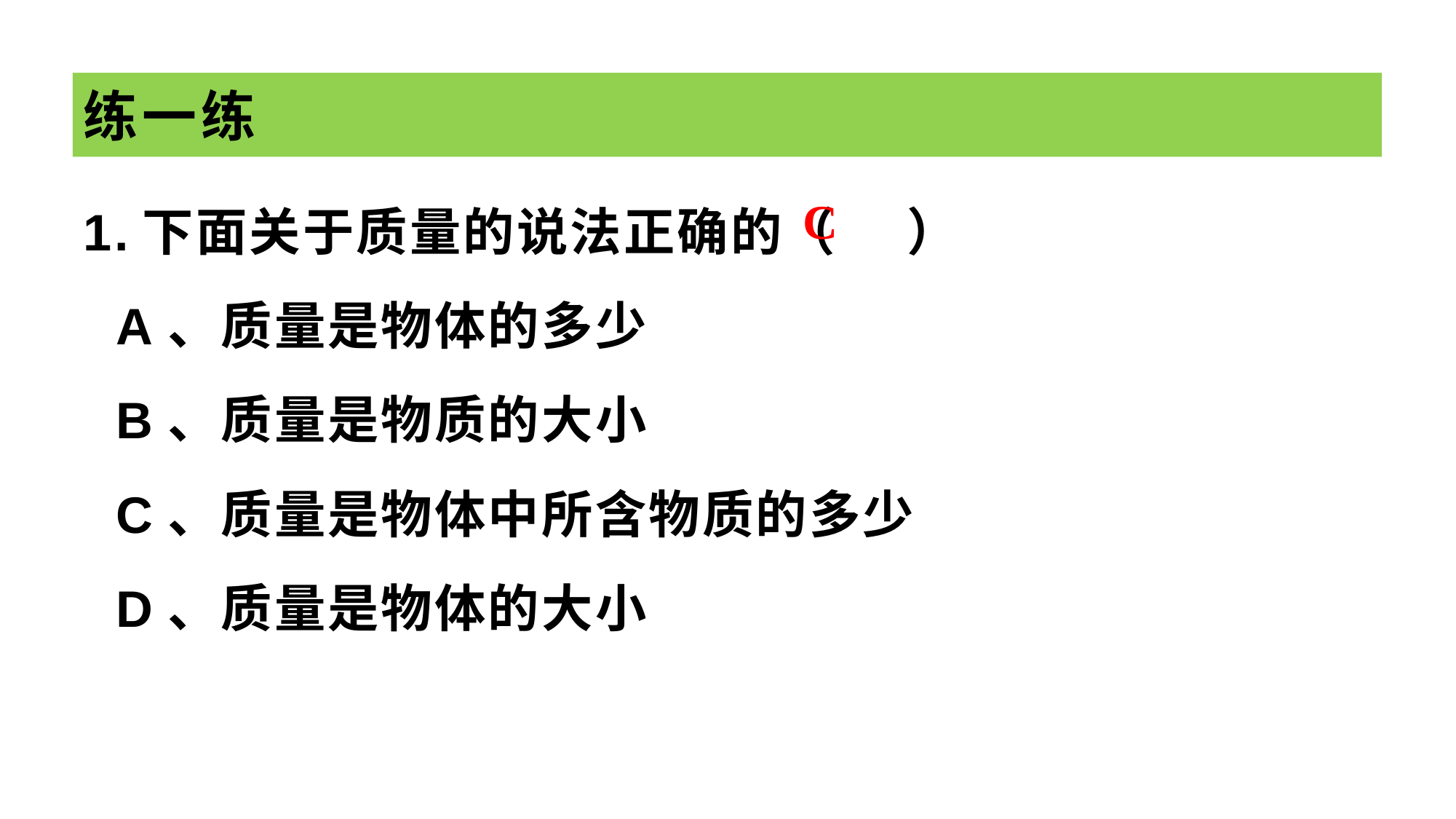

# 练一练
1.下面关于质量的说法正确的（     ）
  A、质量是物体的多少
  B、质量是物质的大小
  C、质量是物体中所含物质的多少
  D、质量是物体的大小

C